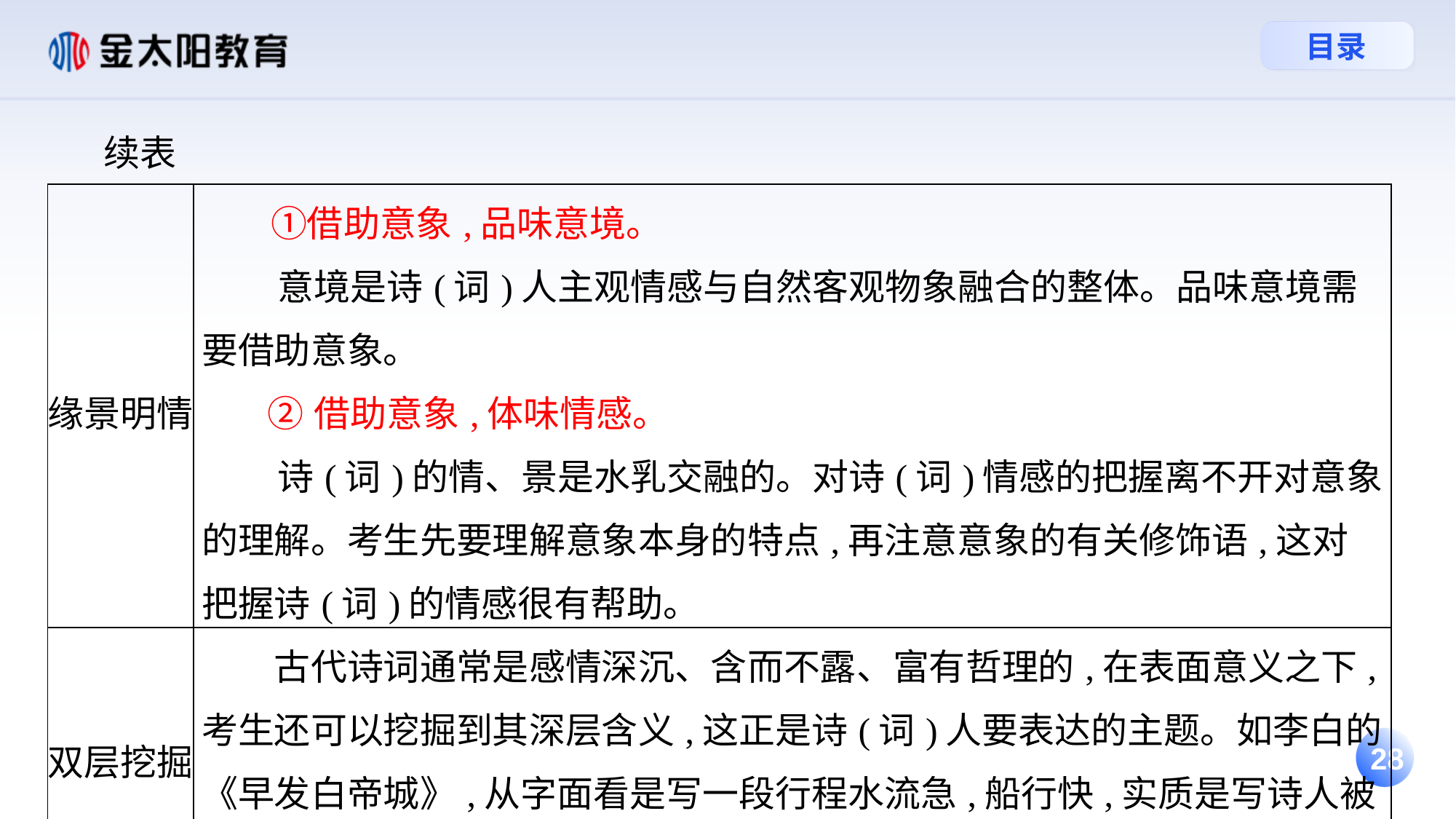

续表
| 缘景明情 | ①借助意象,品味意境。 意境是诗(词)人主观情感与自然客观物象融合的整体。品味意境需要借助意象。 ②借助意象,体味情感。 诗(词)的情、景是水乳交融的。对诗(词)情感的把握离不开对意象的理解。考生先要理解意象本身的特点,再注意意象的有关修饰语,这对把握诗(词)的情感很有帮助。 |
| --- | --- |
| 双层挖掘 | 古代诗词通常是感情深沉、含而不露、富有哲理的,在表面意义之下,考生还可以挖掘到其深层含义,这正是诗(词)人要表达的主题。如李白的《早发白帝城》,从字面看是写一段行程水流急,船行快,实质是写诗人被赦时心情的轻松和愉悦。 |